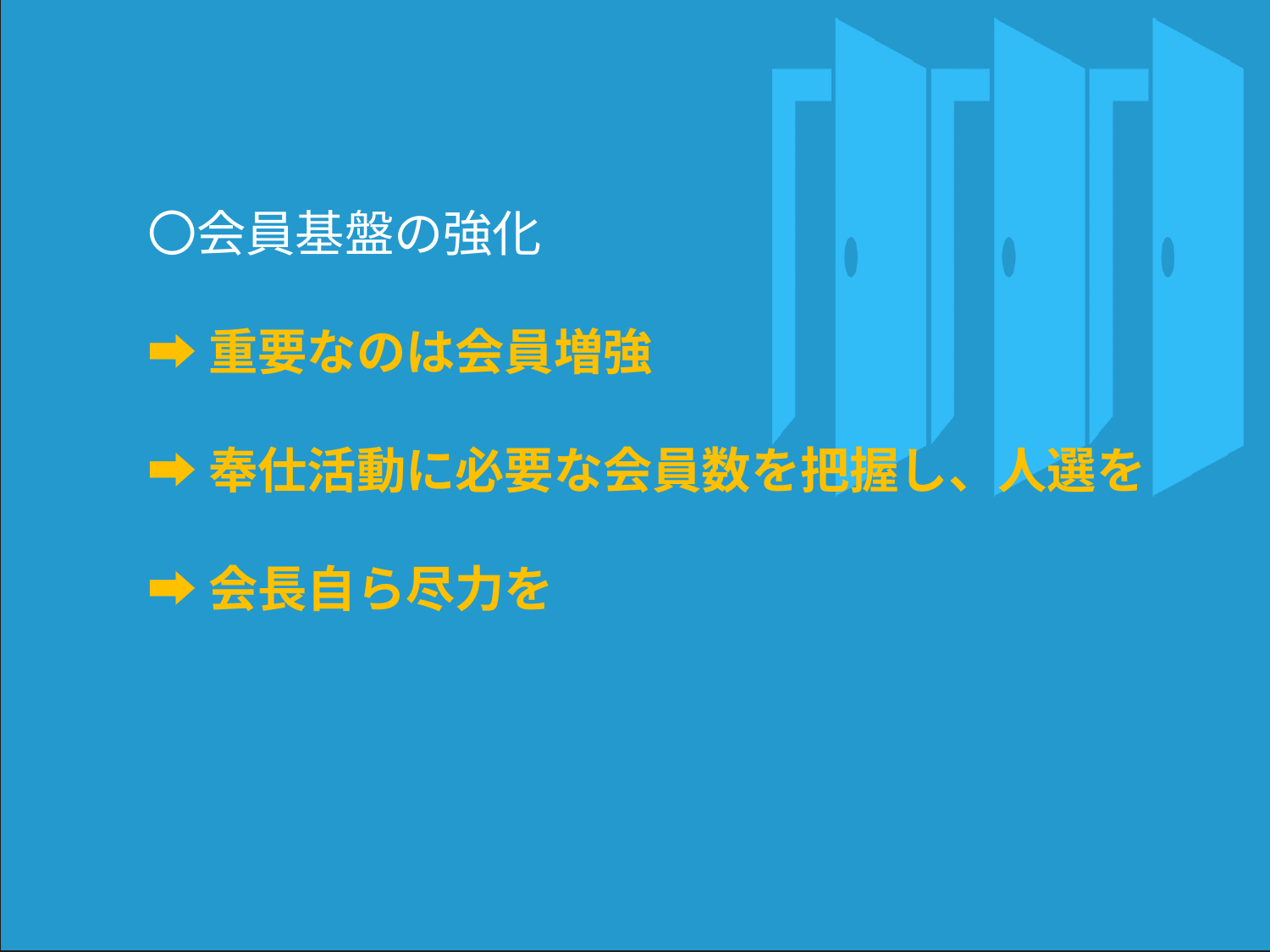

〇会員基盤の強化

➡重要なのは会員増強

➡奉仕活動に必要な会員数を把握し、人選を

➡会長自ら尽力を